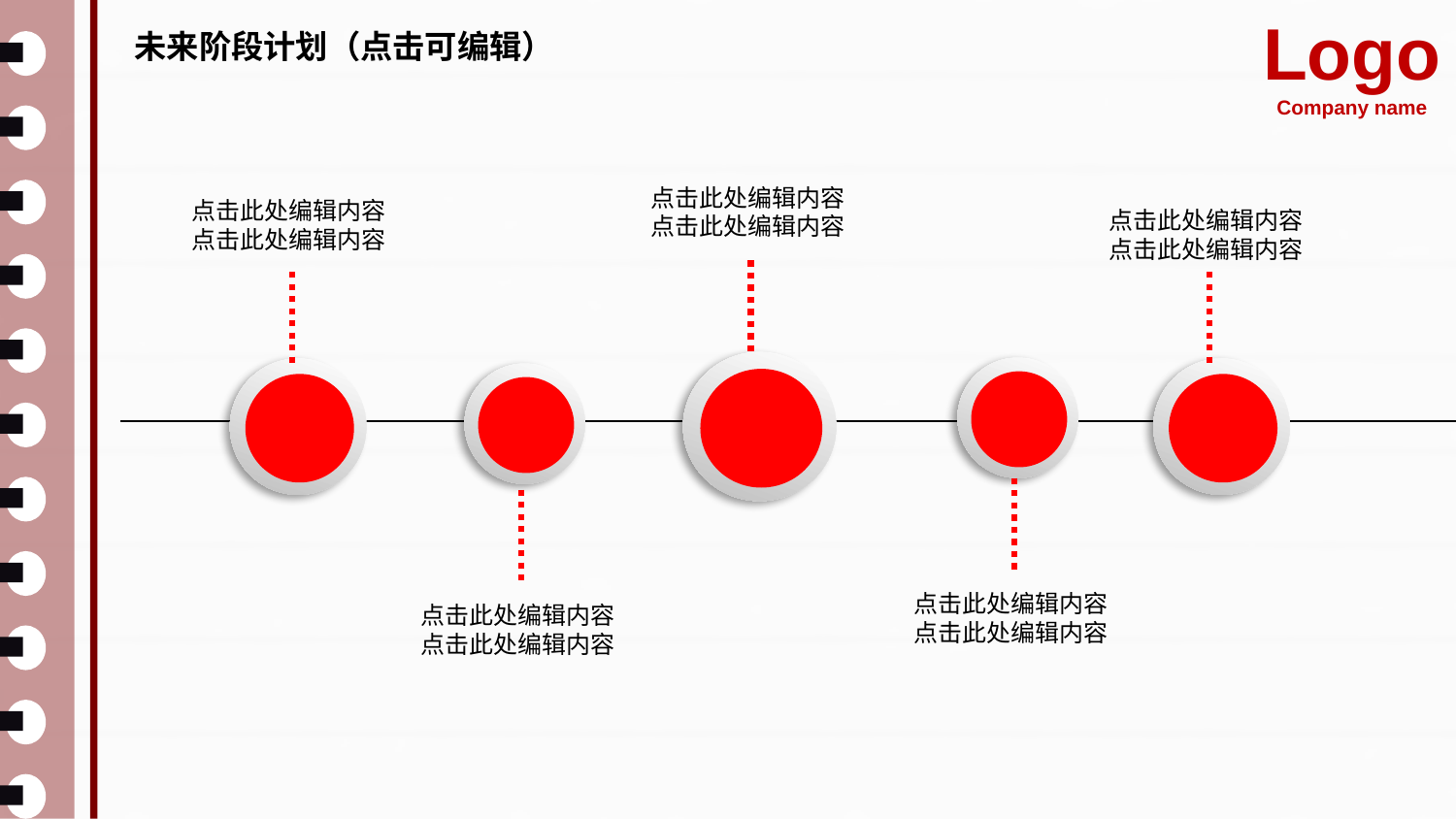

Logo
Company name
未来阶段计划（点击可编辑）

点击此处编辑内容
点击此处编辑内容

点击此处编辑内容
点击此处编辑内容
点击此处编辑内容
点击此处编辑内容

点击此处编辑内容
点击此处编辑内容
点击此处编辑内容
点击此处编辑内容